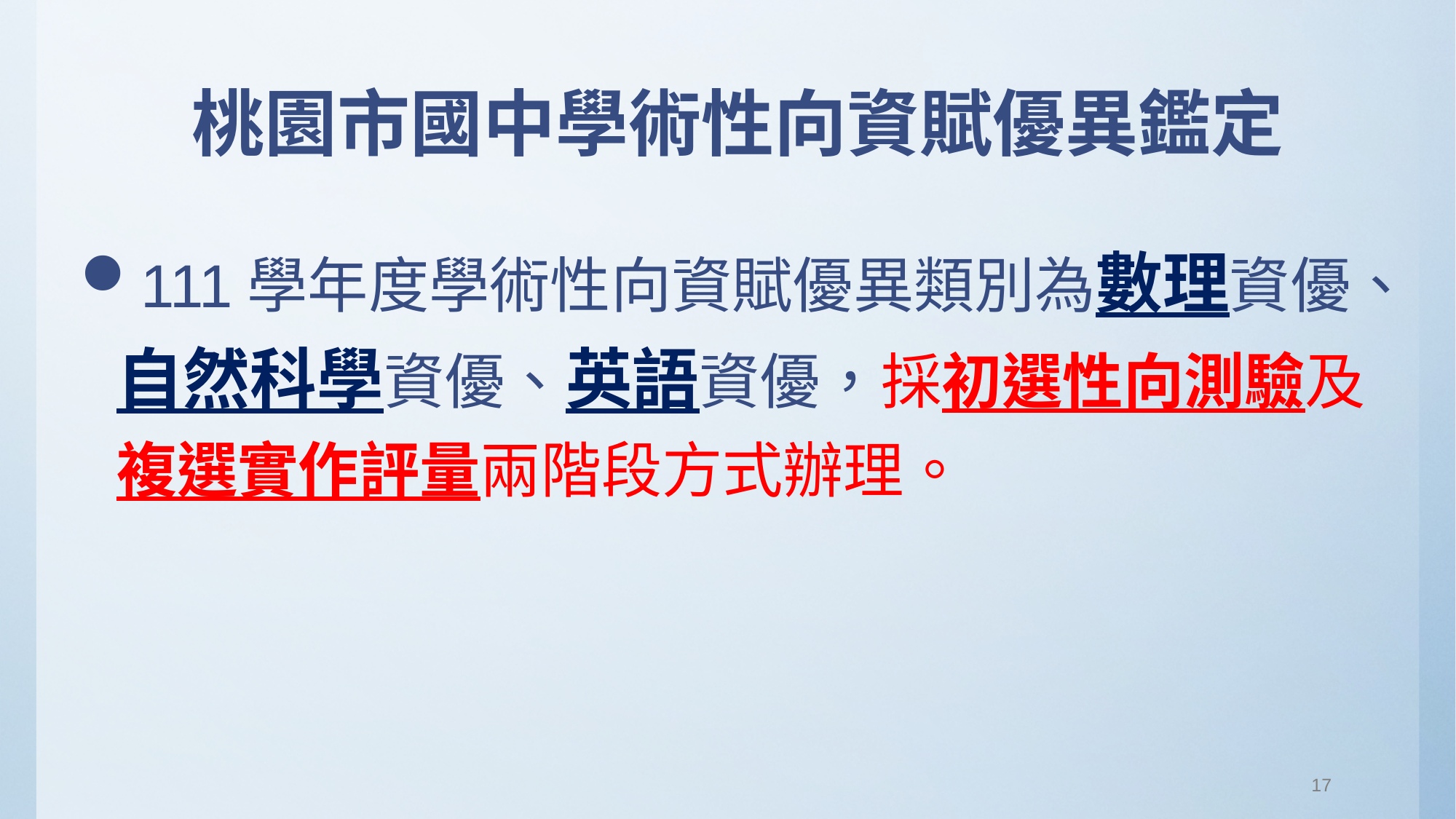

# 桃園市國中學術性向資賦優異鑑定
111學年度學術性向資賦優異類別為數理資優、自然科學資優、英語資優，採初選性向測驗及複選實作評量兩階段方式辦理。

17